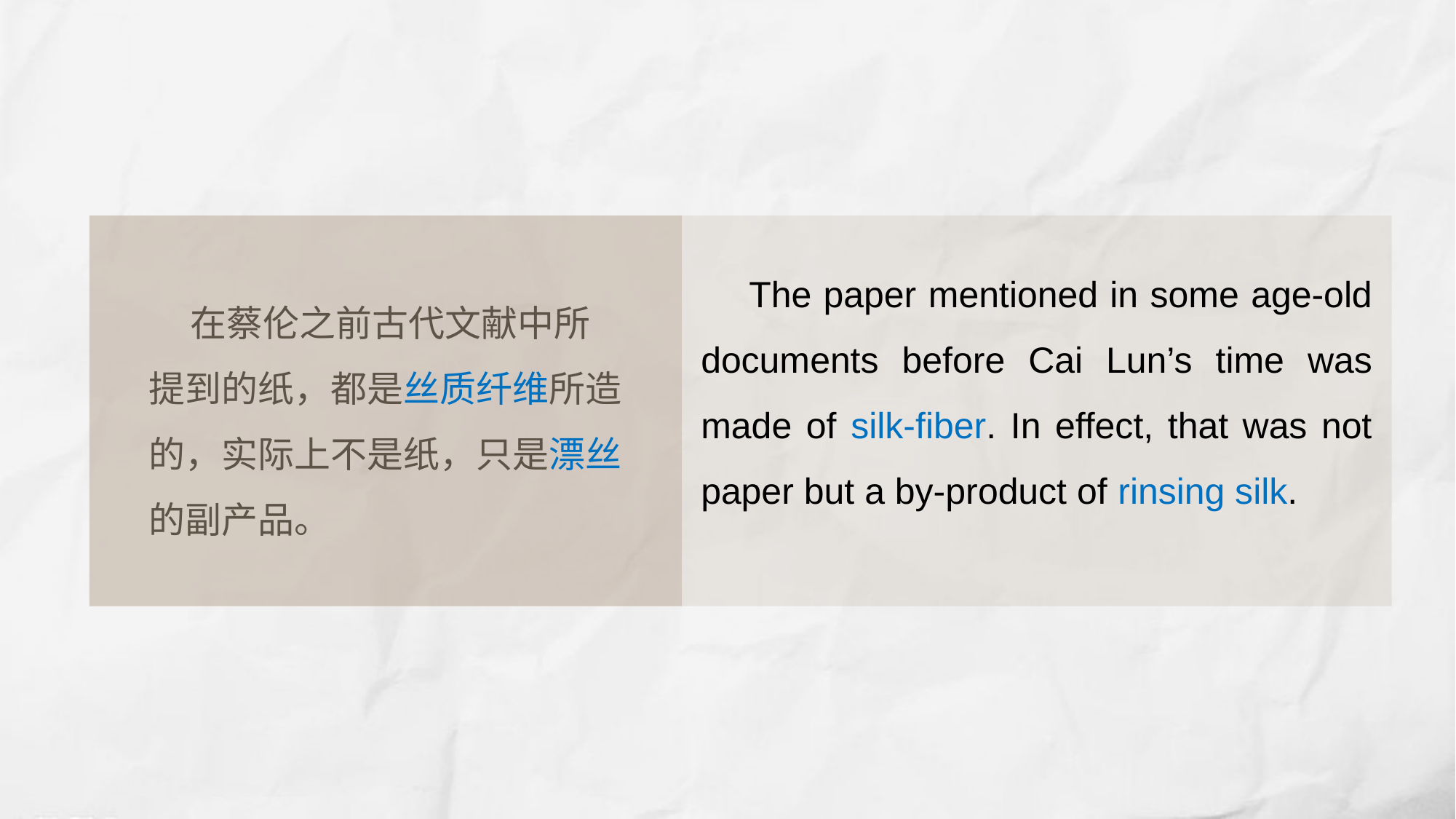

The paper mentioned in some age-old documents before Cai Lun’s time was made of silk-fiber. In effect, that was not paper but a by-product of rinsing silk.

    在蔡伦之前古代文献中所提到的纸，都是丝质纤维所造的，实际上不是纸，只是漂丝的副产品。